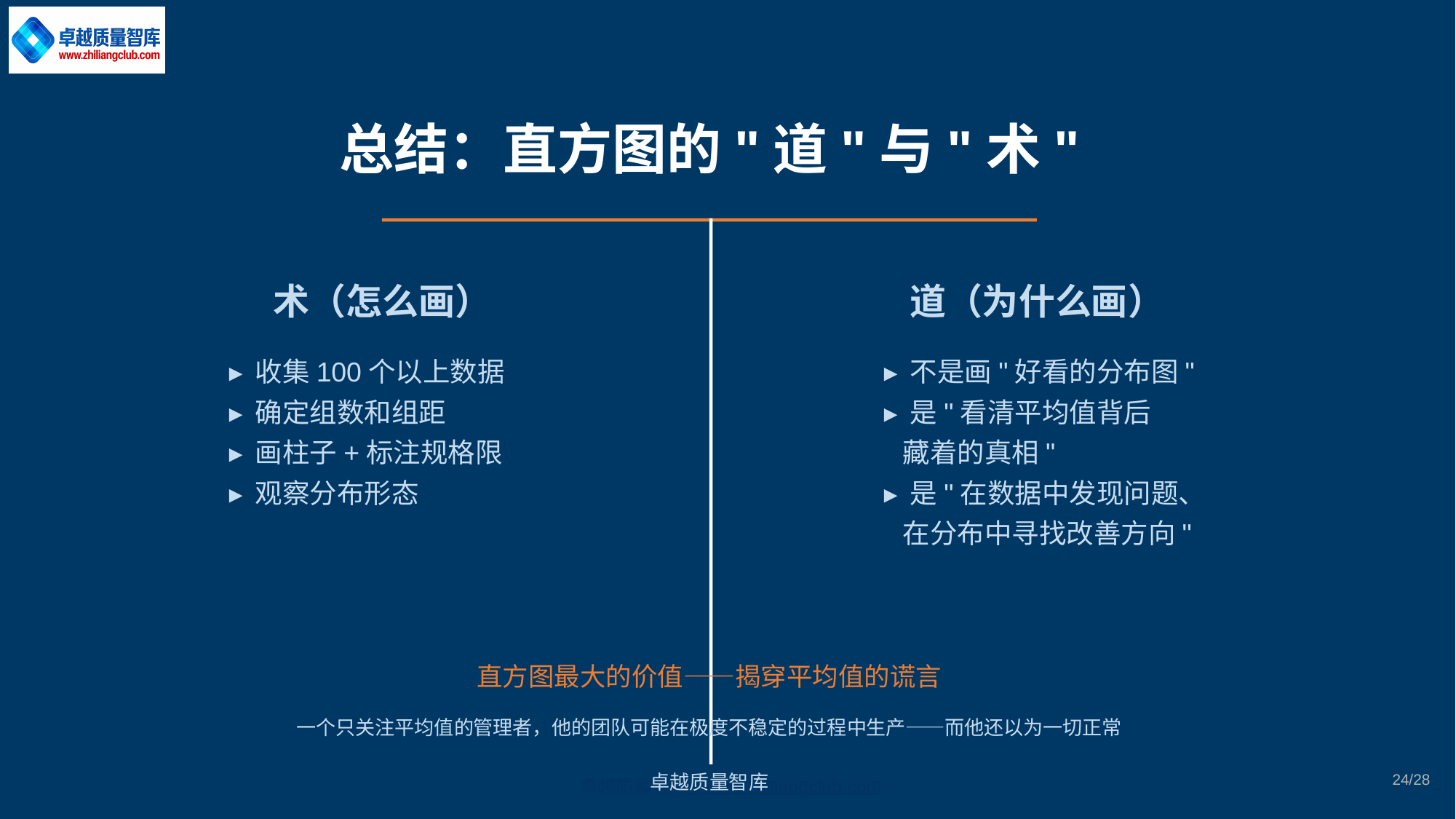

总结：直方图的"道"与"术"

术（怎么画）
道（为什么画）
▸ 收集100个以上数据
▸ 确定组数和组距
▸ 画柱子+标注规格限
▸ 观察分布形态
▸ 不是画"好看的分布图"
▸ 是"看清平均值背后
  藏着的真相"
▸ 是"在数据中发现问题、
  在分布中寻找改善方向"
直方图最大的价值——揭穿平均值的谎言
一个只关注平均值的管理者，他的团队可能在极度不稳定的过程中生产——而他还以为一切正常
卓越质量智库
24/28